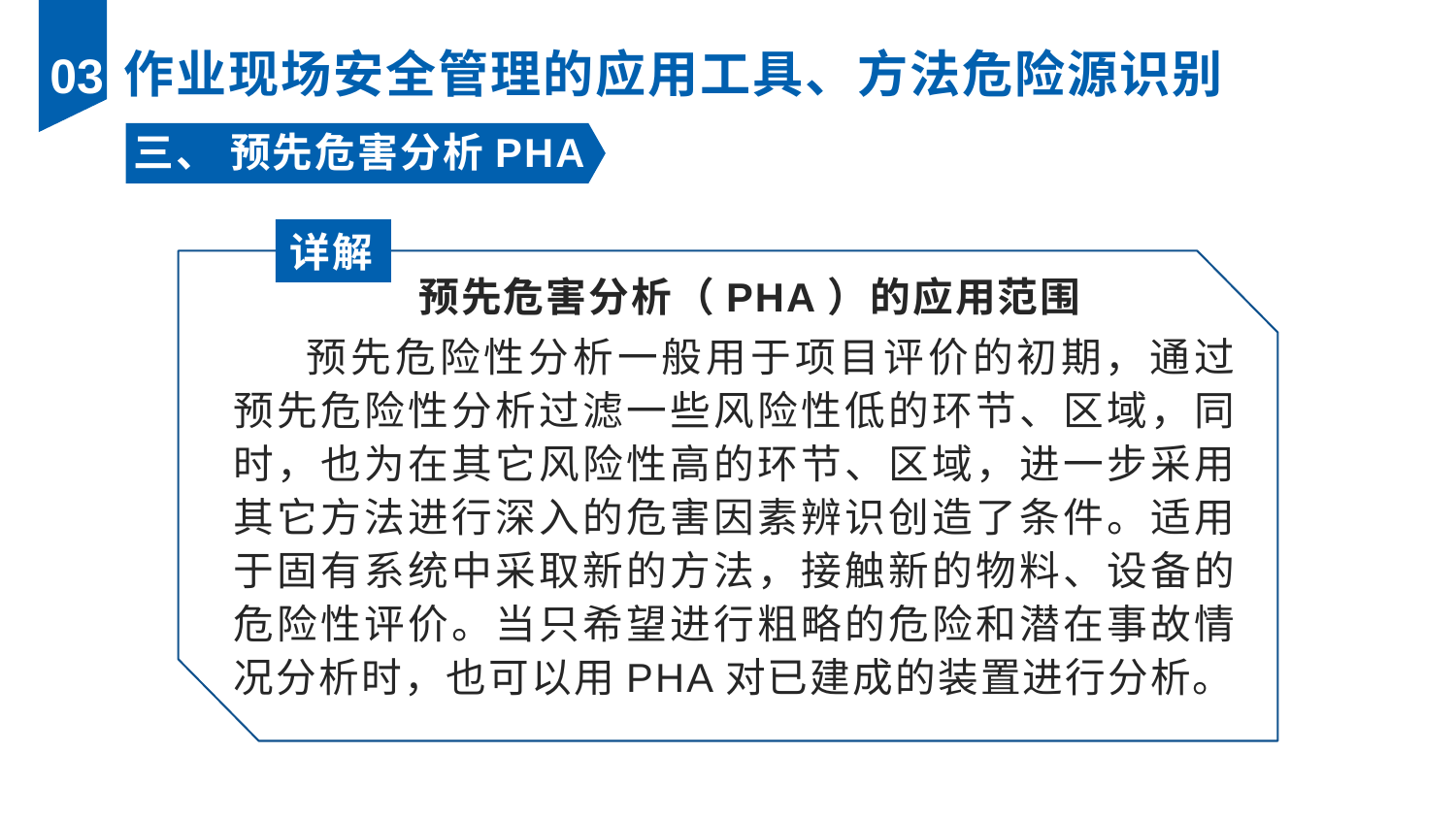

作业现场安全管理的应用工具、方法危险源识别
03
三、 预先危害分析PHA

详解

预先危害分析（PHA）的应用范围
预先危险性分析一般用于项目评价的初期，通过预先危险性分析过滤一些风险性低的环节、区域，同时，也为在其它风险性高的环节、区域，进一步采用其它方法进行深入的危害因素辨识创造了条件。适用于固有系统中采取新的方法，接触新的物料、设备的危险性评价。当只希望进行粗略的危险和潜在事故情况分析时，也可以用PHA对已建成的装置进行分析。